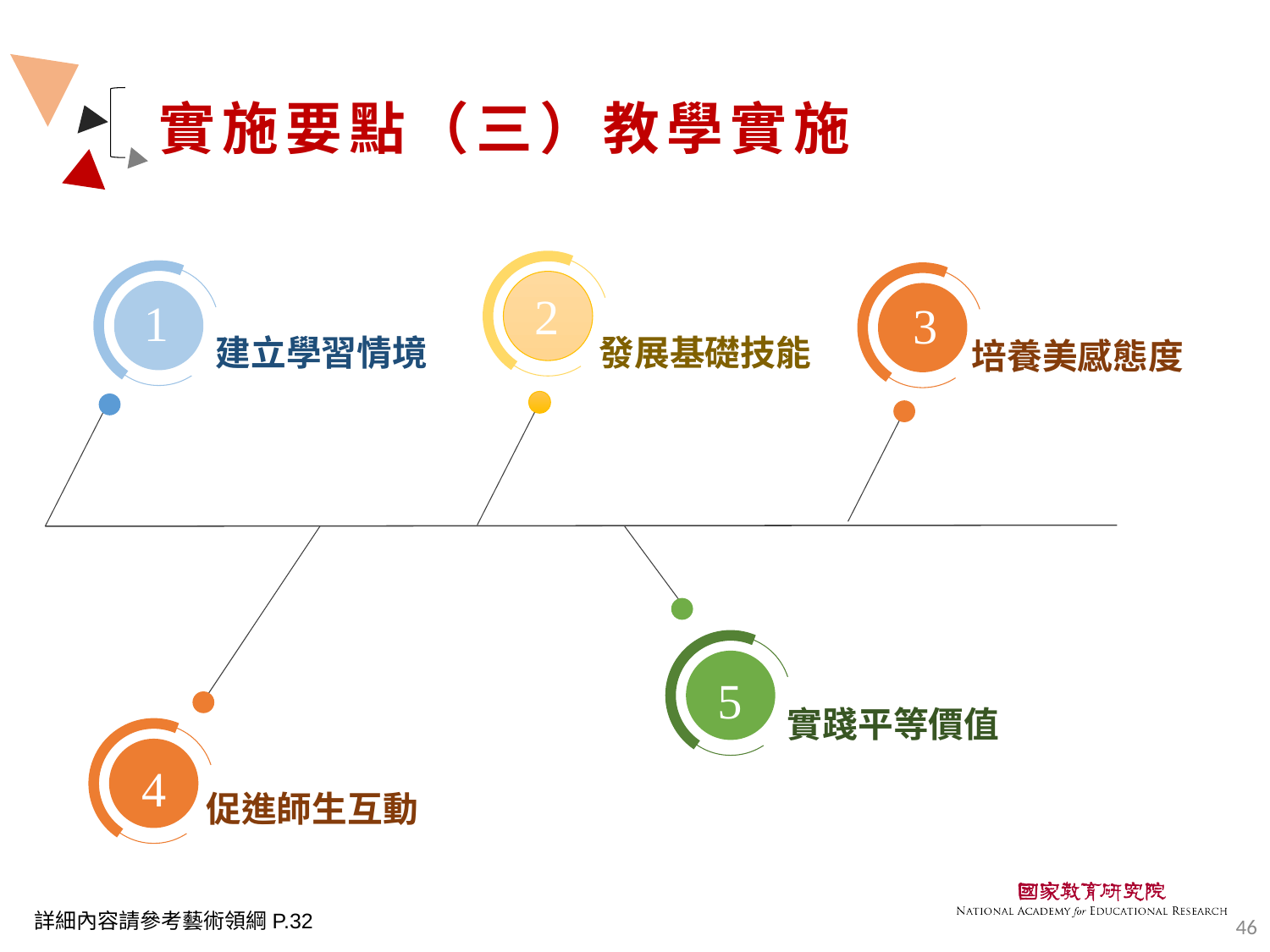

# 實施要點（三）教學實施

2

1
3
發展基礎技能
建立學習情境
培養美感態度

5

實踐平等價值

4
促進師生互動

詳細內容請參考藝術領綱P.32
46